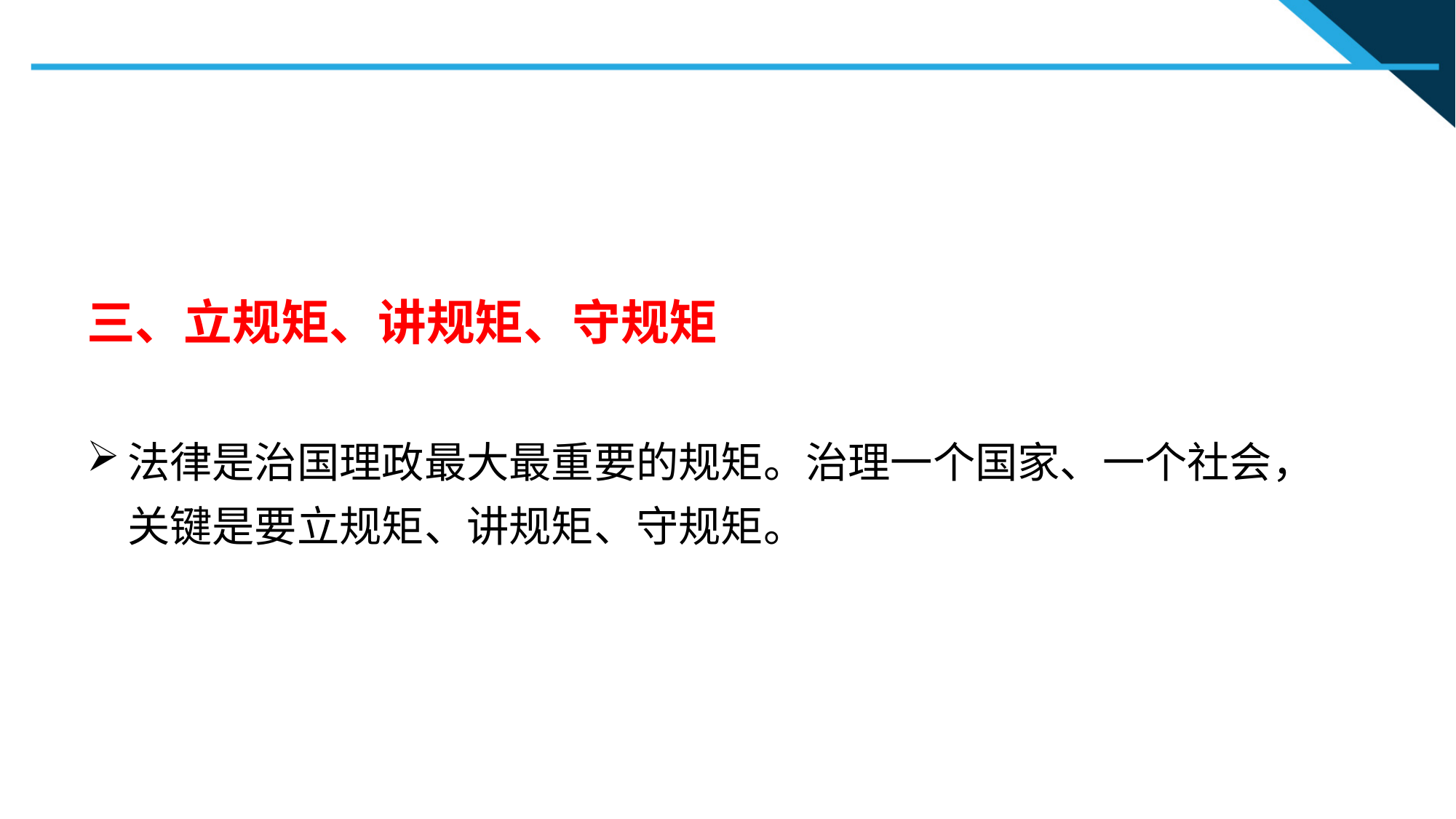

三、立规矩、讲规矩、守规矩

法律是治国理政最大最重要的规矩。治理一个国家、一个社会，关键是要立规矩、讲规矩、守规矩。